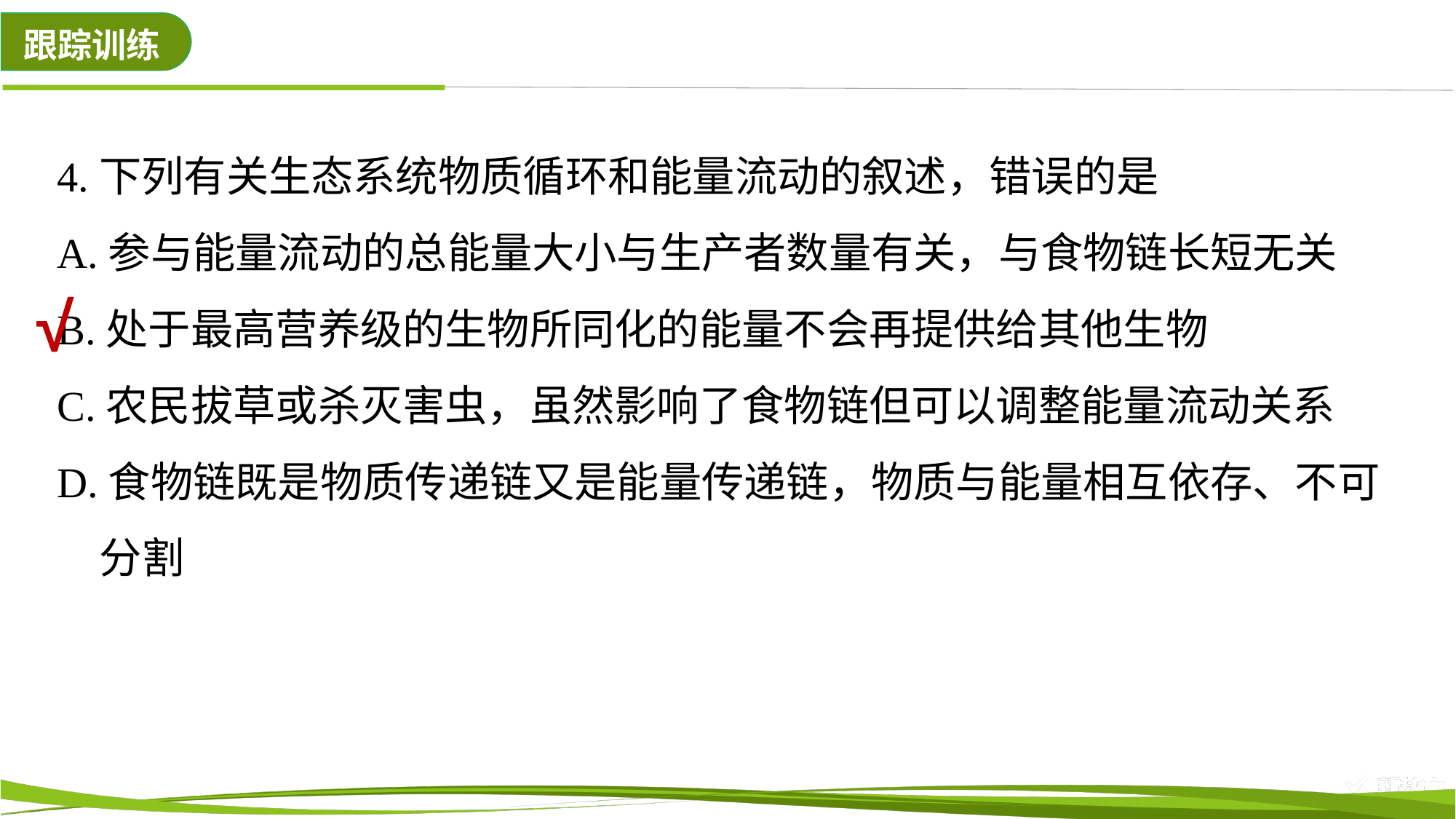

4.下列有关生态系统物质循环和能量流动的叙述，错误的是
A.参与能量流动的总能量大小与生产者数量有关，与食物链长短无关
B.处于最高营养级的生物所同化的能量不会再提供给其他生物
C.农民拔草或杀灭害虫，虽然影响了食物链但可以调整能量流动关系
D.食物链既是物质传递链又是能量传递链，物质与能量相互依存、不可
　分割
√